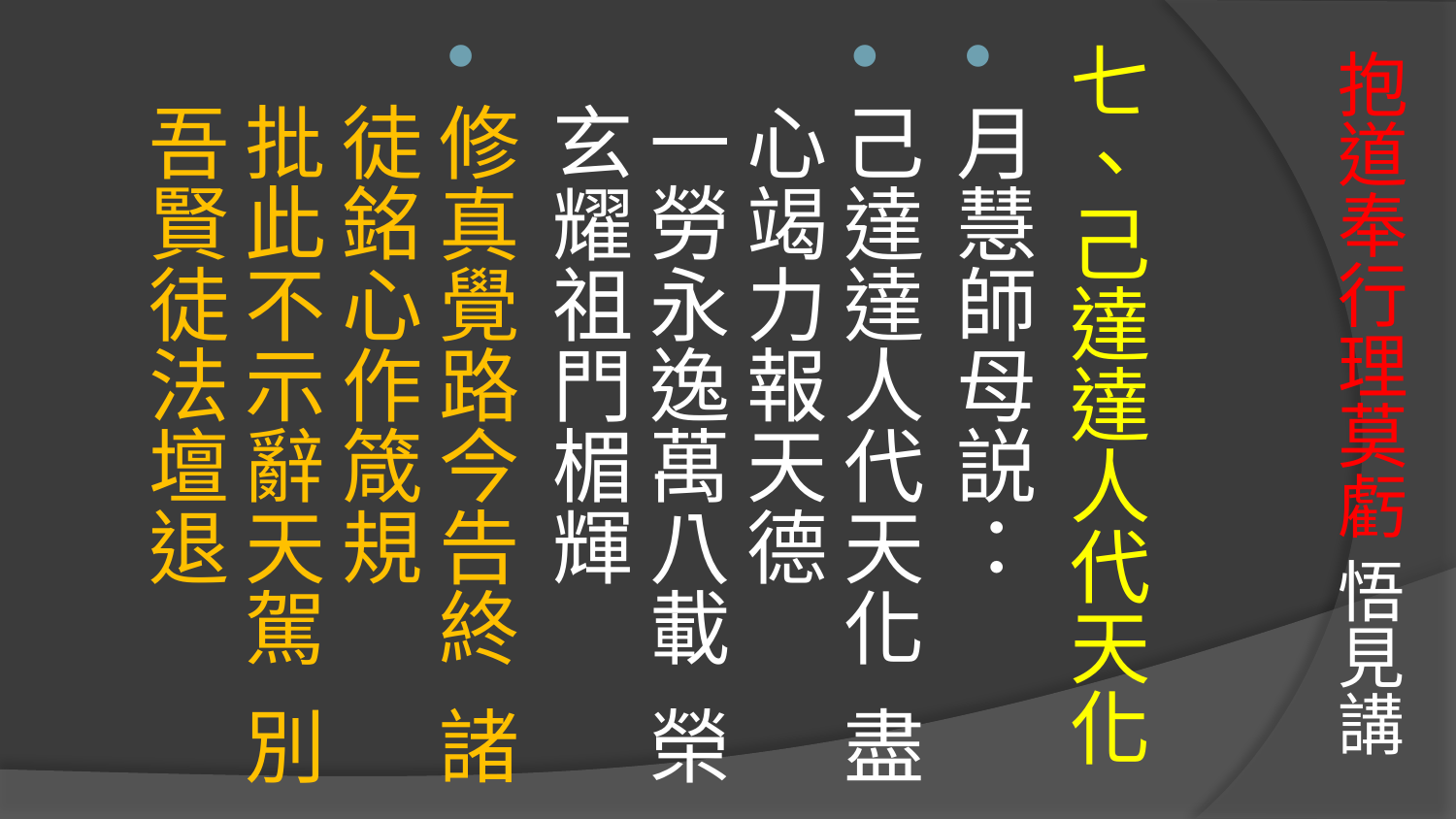

# 抱道奉行理莫虧 悟見講
七、己達達人代天化
月慧師母説：
己達達人代天化  盡心竭力報天德
一勞永逸萬八載  榮玄耀祖門楣輝
修真覺路今告終  諸徒銘心作箴規
批此不示辭天駕  別吾賢徒法壇退